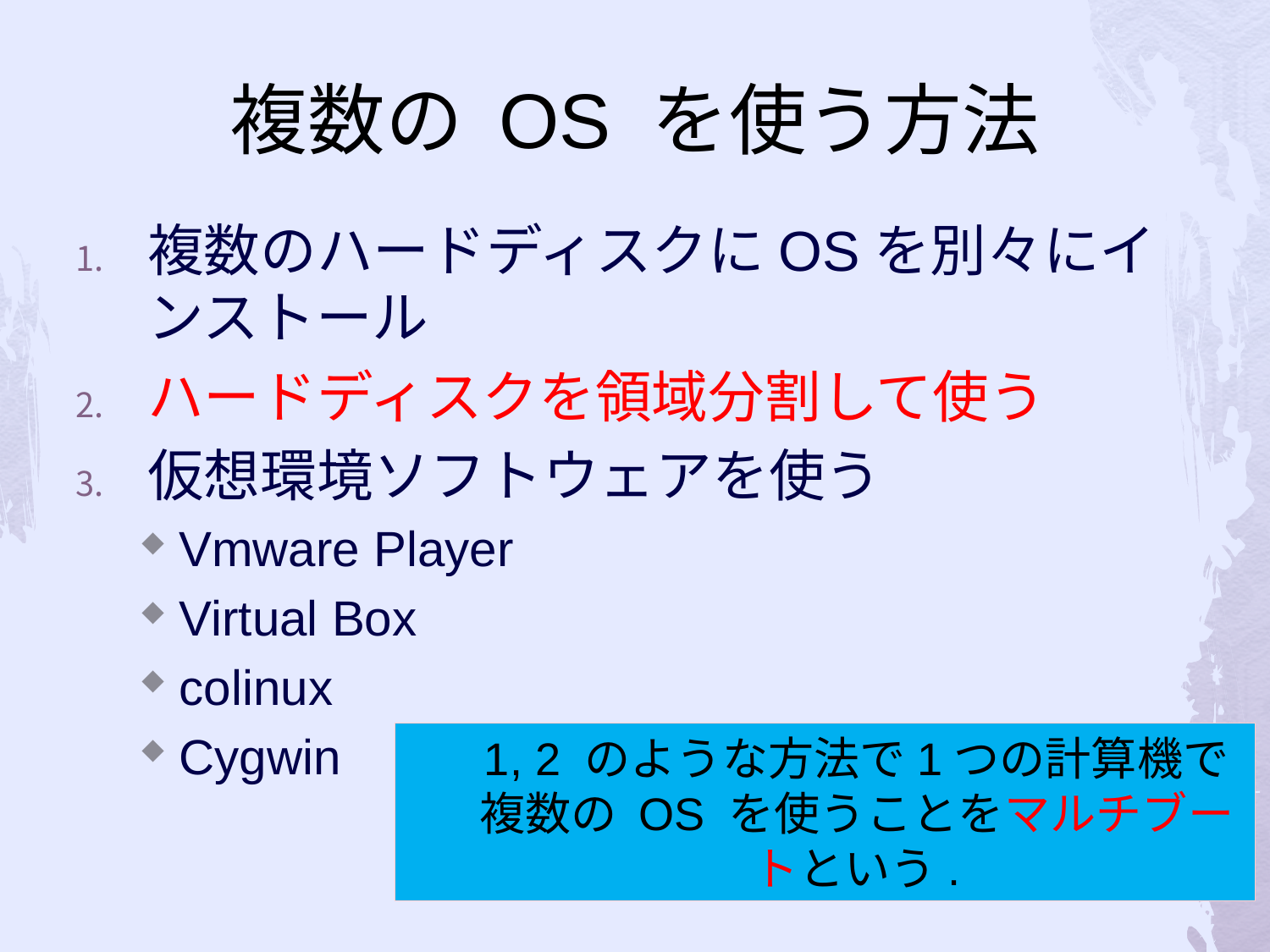

# 複数の OS を使う方法
複数のハードディスクにOSを別々にインストール
ハードディスクを領域分割して使う
仮想環境ソフトウェアを使う
Vmware Player
Virtual Box
colinux
Cygwin
1, 2 のような方法で1つの計算機で複数の OS を使うことをマルチブートという.